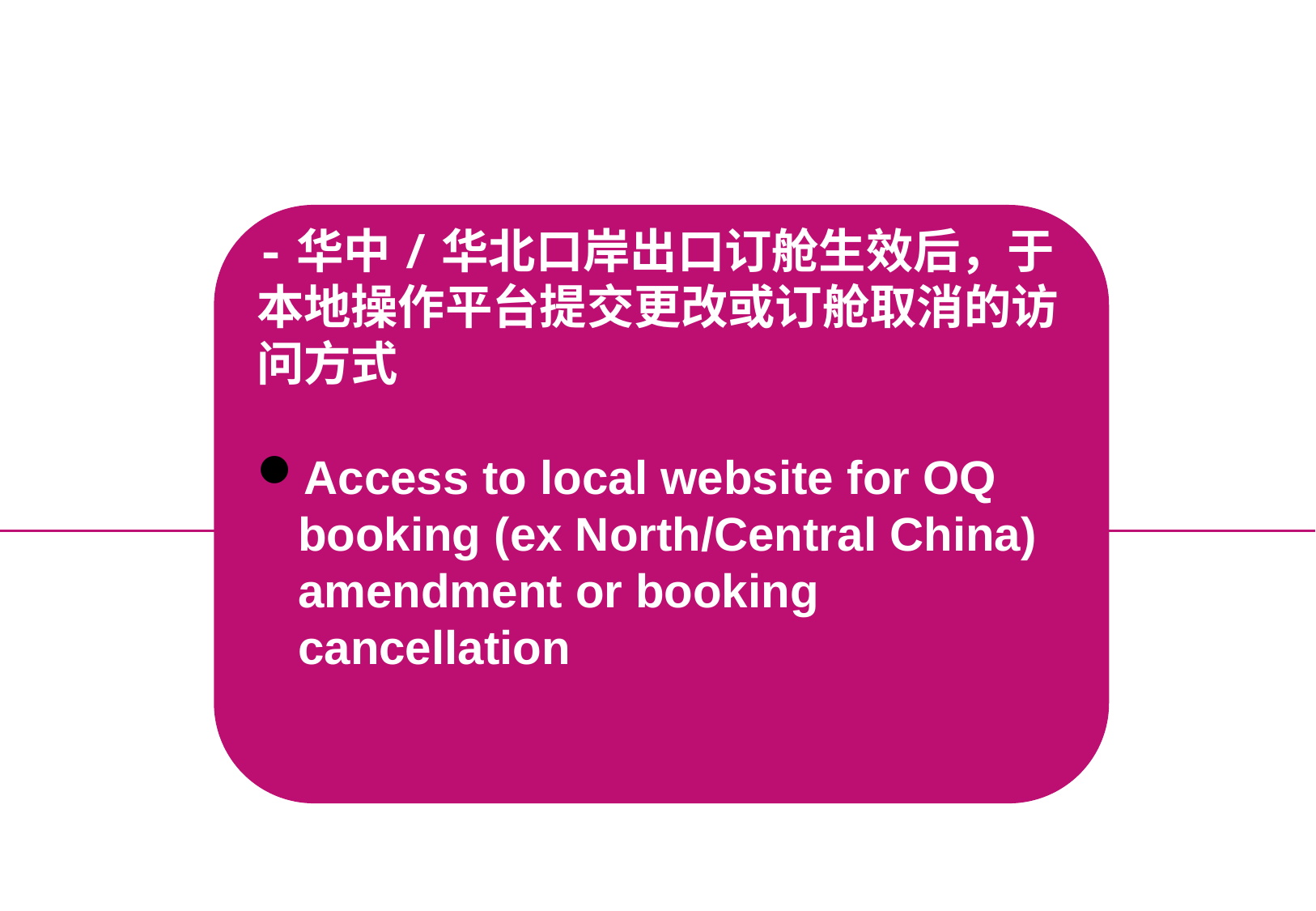

-华中/华北口岸出口订舱生效后，于本地操作平台提交更改或订舱取消的访问方式

Access to local website for OQ booking (ex North/Central China) amendment or booking cancellation

5